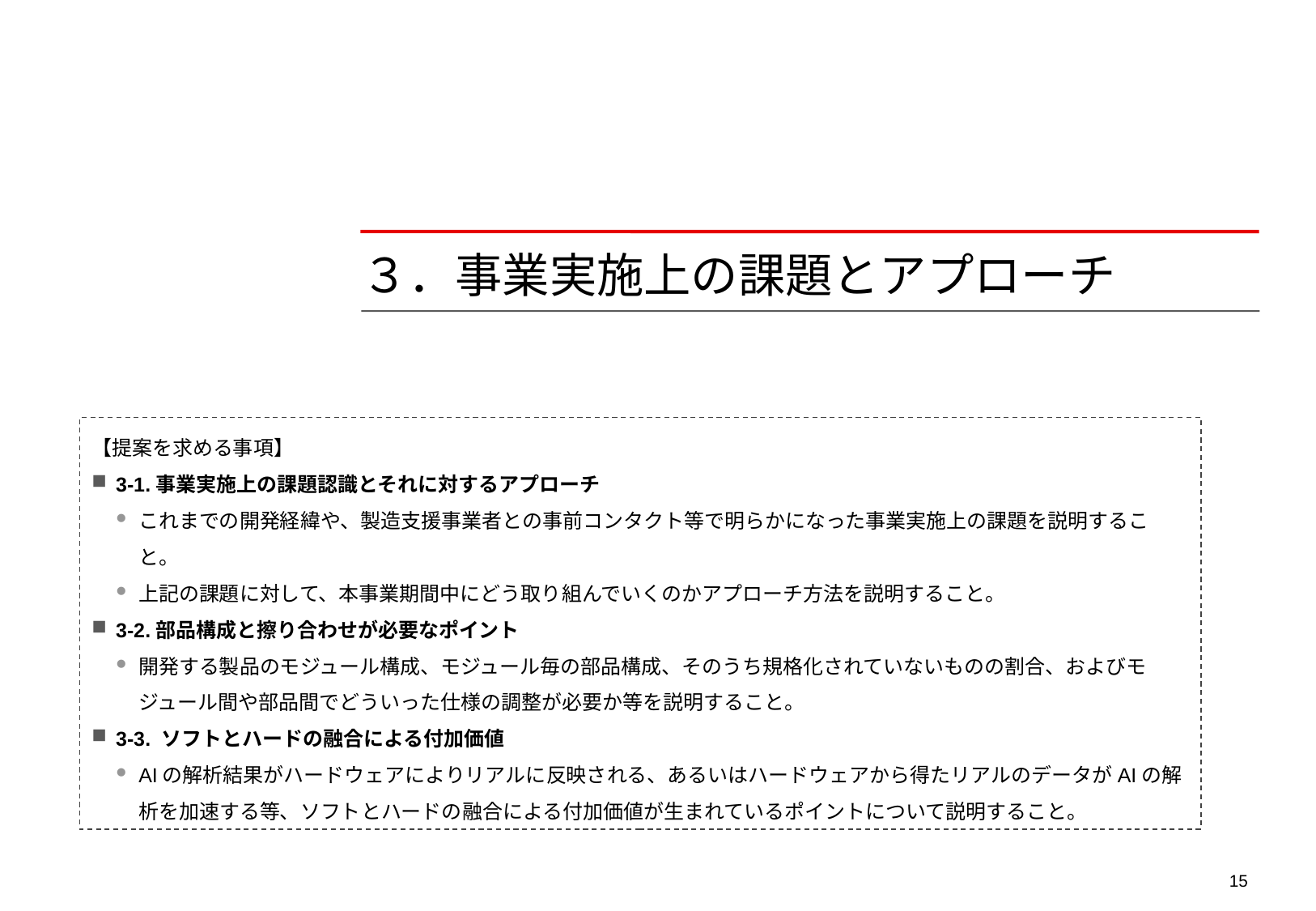

# ３．事業実施上の課題とアプローチ
【提案を求める事項】
3-1.事業実施上の課題認識とそれに対するアプローチ
これまでの開発経緯や、製造支援事業者との事前コンタクト等で明らかになった事業実施上の課題を説明すること。
上記の課題に対して、本事業期間中にどう取り組んでいくのかアプローチ方法を説明すること。
3-2.部品構成と擦り合わせが必要なポイント
開発する製品のモジュール構成、モジュール毎の部品構成、そのうち規格化されていないものの割合、およびモジュール間や部品間でどういった仕様の調整が必要か等を説明すること。
3-3. ソフトとハードの融合による付加価値
AIの解析結果がハードウェアによりリアルに反映される、あるいはハードウェアから得たリアルのデータがAIの解析を加速する等、ソフトとハードの融合による付加価値が生まれているポイントについて説明すること。